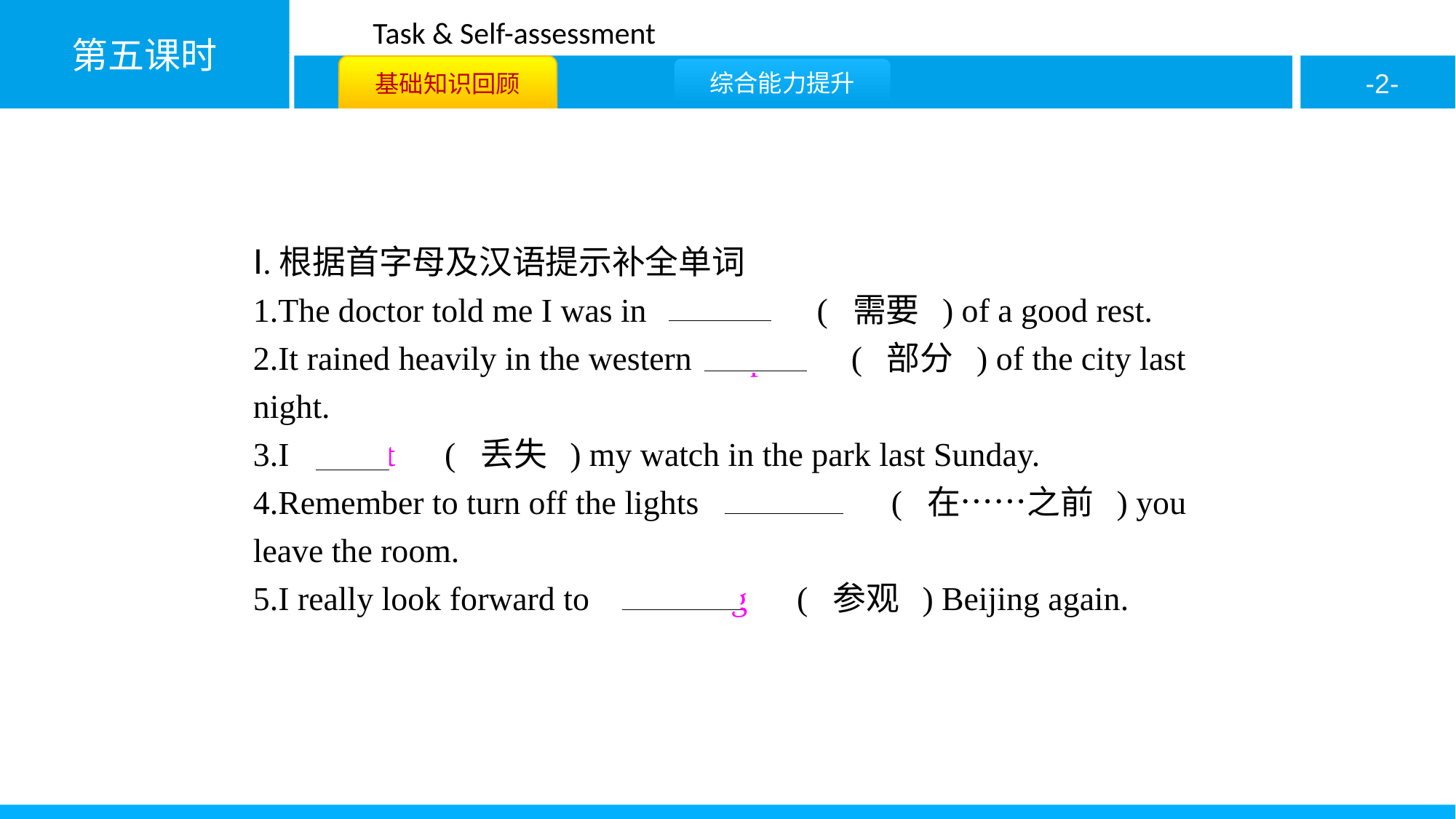

Ⅰ.根据首字母及汉语提示补全单词
1.The doctor told me I was in 　need　(  需要  ) of a good rest.
2.It rained heavily in the western 　part　(  部分  ) of the city last night.
3.I 　lost　(  丢失  ) my watch in the park last Sunday.
4.Remember to turn off the lights 　before　(  在……之前  ) you leave the room.
5.I really look forward to 　visiting　(  参观  ) Beijing again.